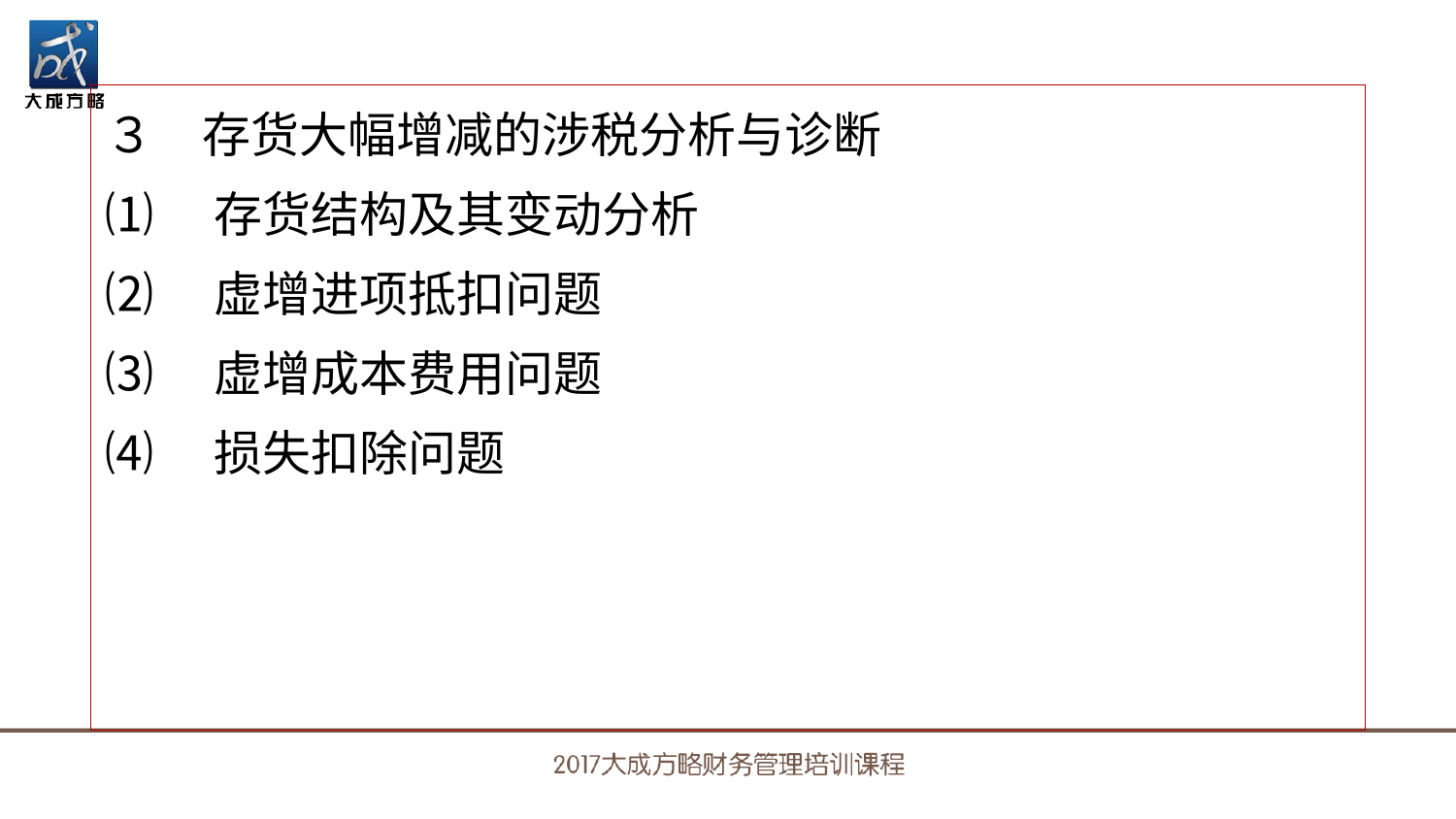

３　存货大幅增减的涉税分析与诊断
⑴　存货结构及其变动分析
⑵　虚增进项抵扣问题
⑶　虚增成本费用问题
⑷　损失扣除问题